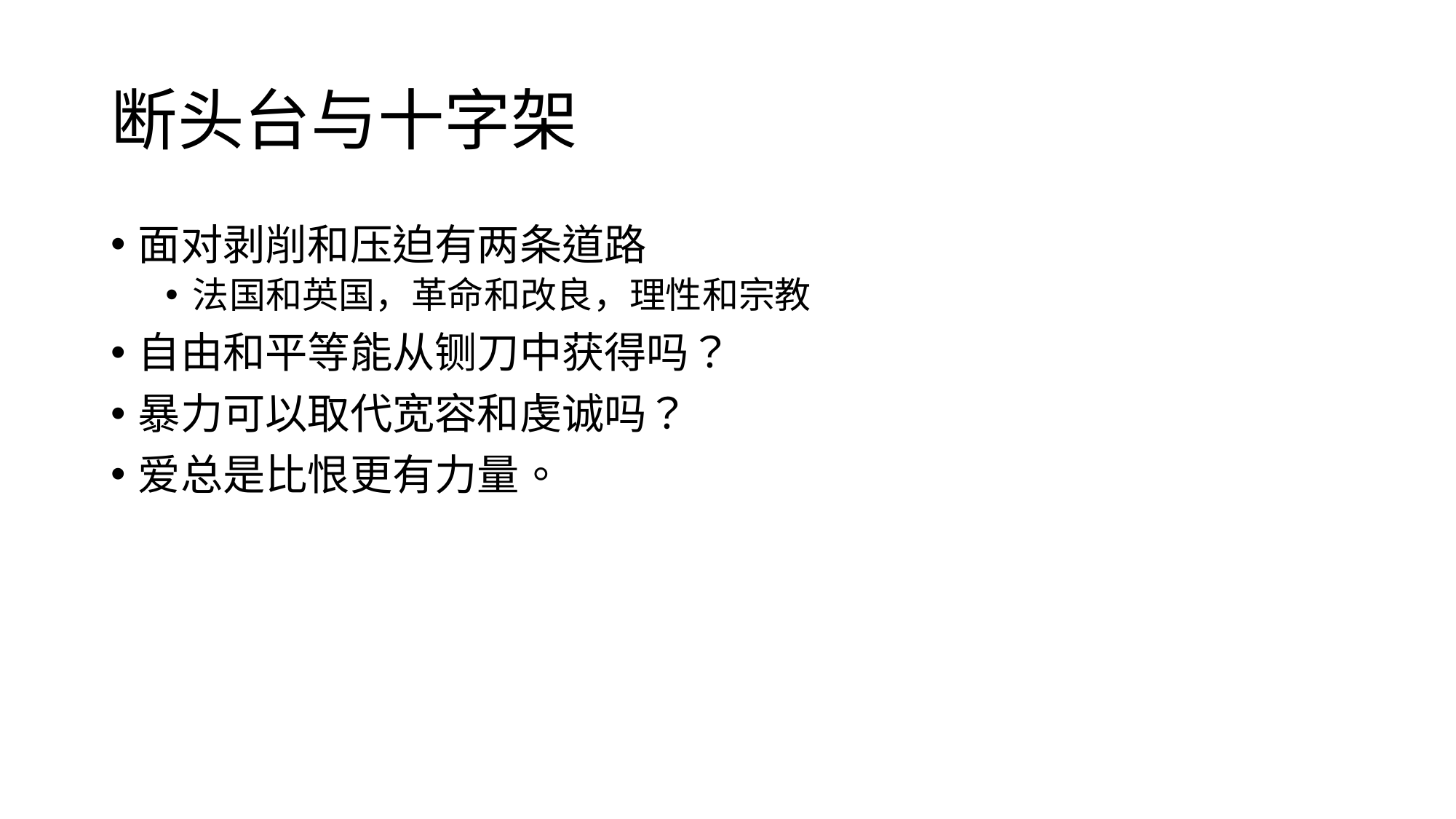

# 断头台与十字架
面对剥削和压迫有两条道路
法国和英国，革命和改良，理性和宗教
自由和平等能从铡刀中获得吗？
暴力可以取代宽容和虔诚吗？
爱总是比恨更有力量。